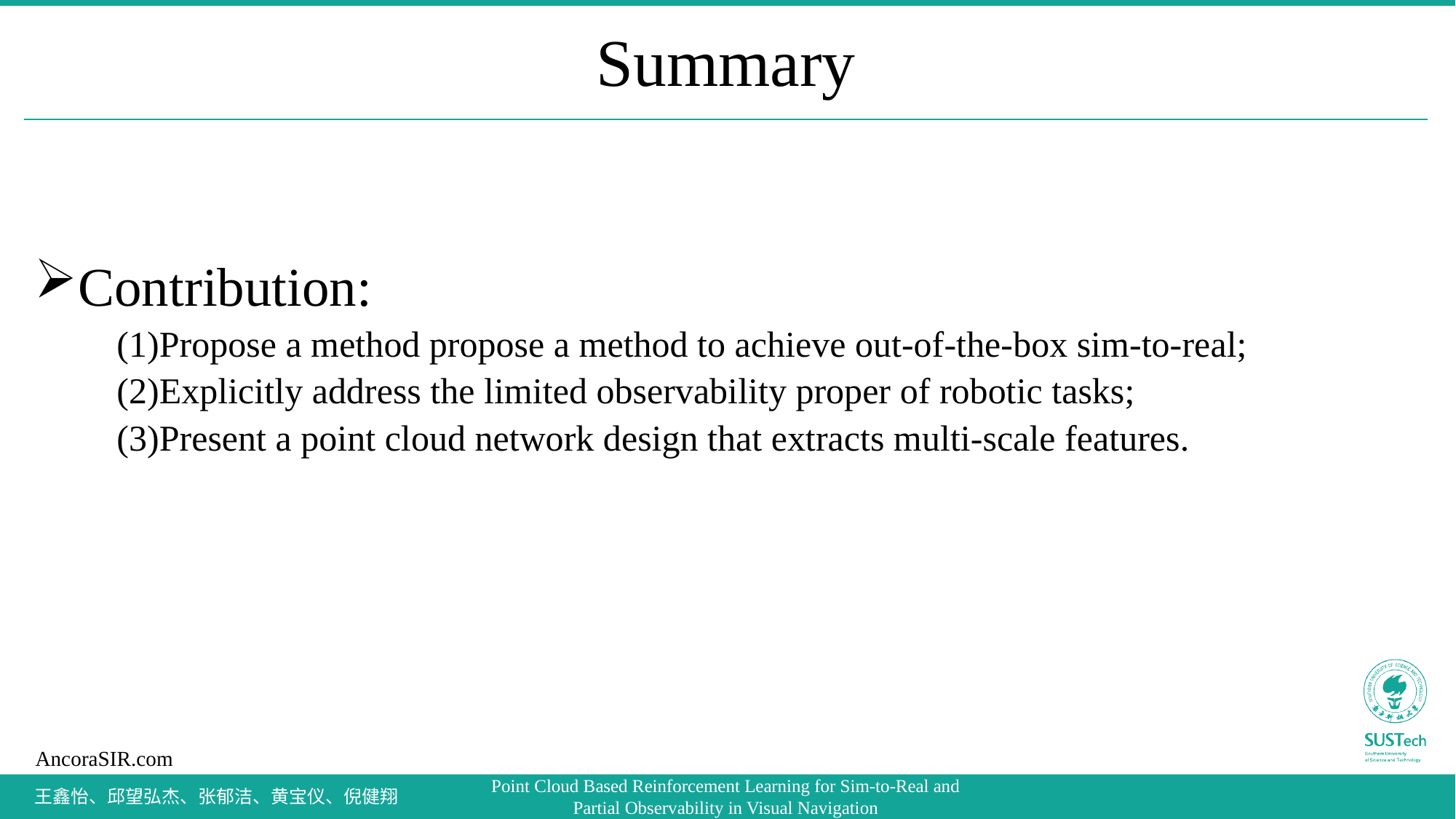

# Summary

Contribution:
(1)Propose a method propose a method to achieve out-of-the-box sim-to-real;
(2)Explicitly address the limited observability proper of robotic tasks;
(3)Present a point cloud network design that extracts multi-scale features.
王鑫怡、邱望弘杰、张郁洁、黄宝仪、倪健翔
14
Point Cloud Based Reinforcement Learning for Sim-to-Real and Partial Observability in Visual Navigation